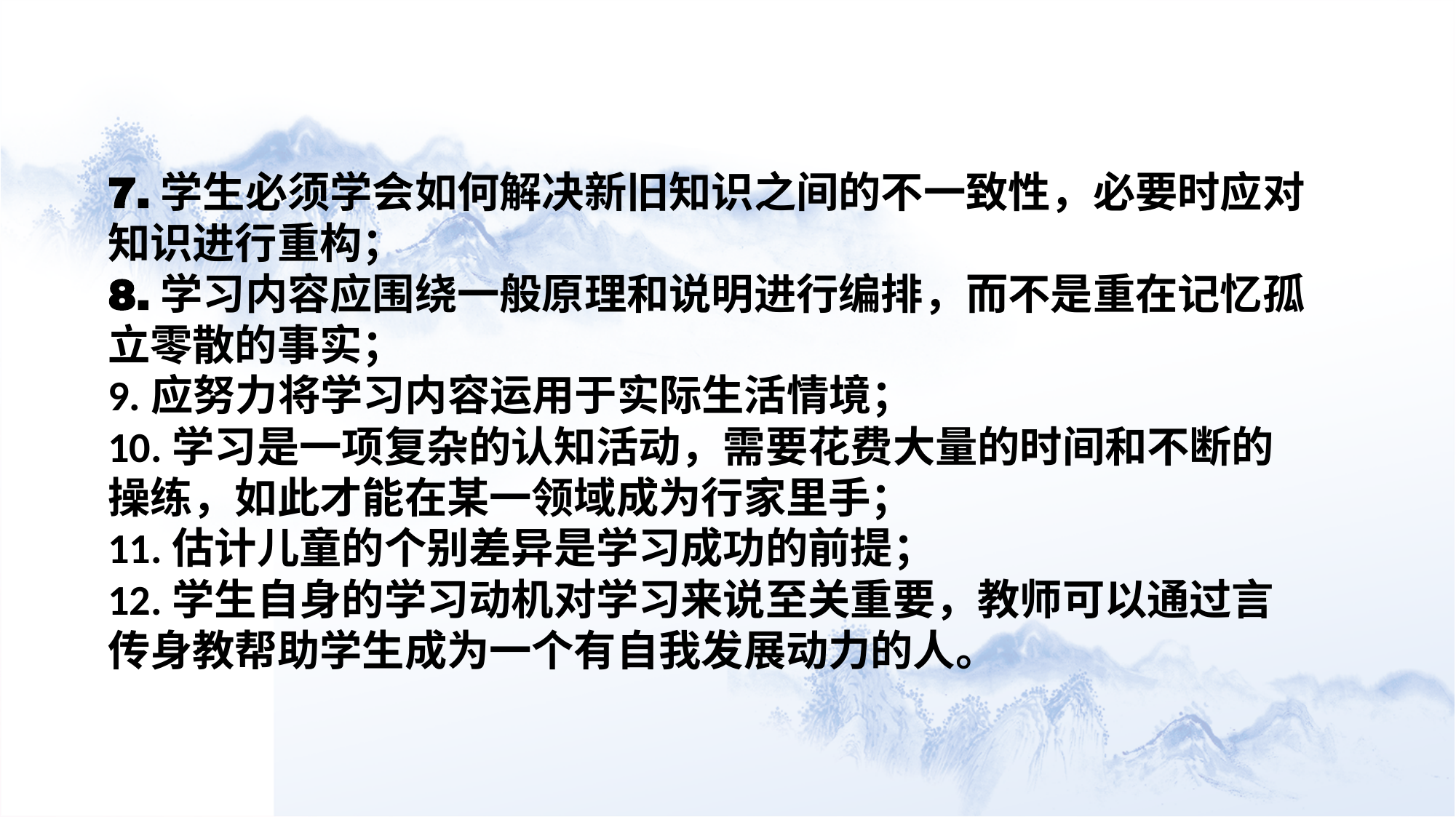

7.学生必须学会如何解决新旧知识之间的不一致性，必要时应对知识进行重构；
8.学习内容应围绕一般原理和说明进行编排，而不是重在记忆孤立零散的事实；
9.应努力将学习内容运用于实际生活情境；
10.学习是一项复杂的认知活动，需要花费大量的时间和不断的操练，如此才能在某一领域成为行家里手；
11.估计儿童的个别差异是学习成功的前提；
12.学生自身的学习动机对学习来说至关重要，教师可以通过言传身教帮助学生成为一个有自我发展动力的人。